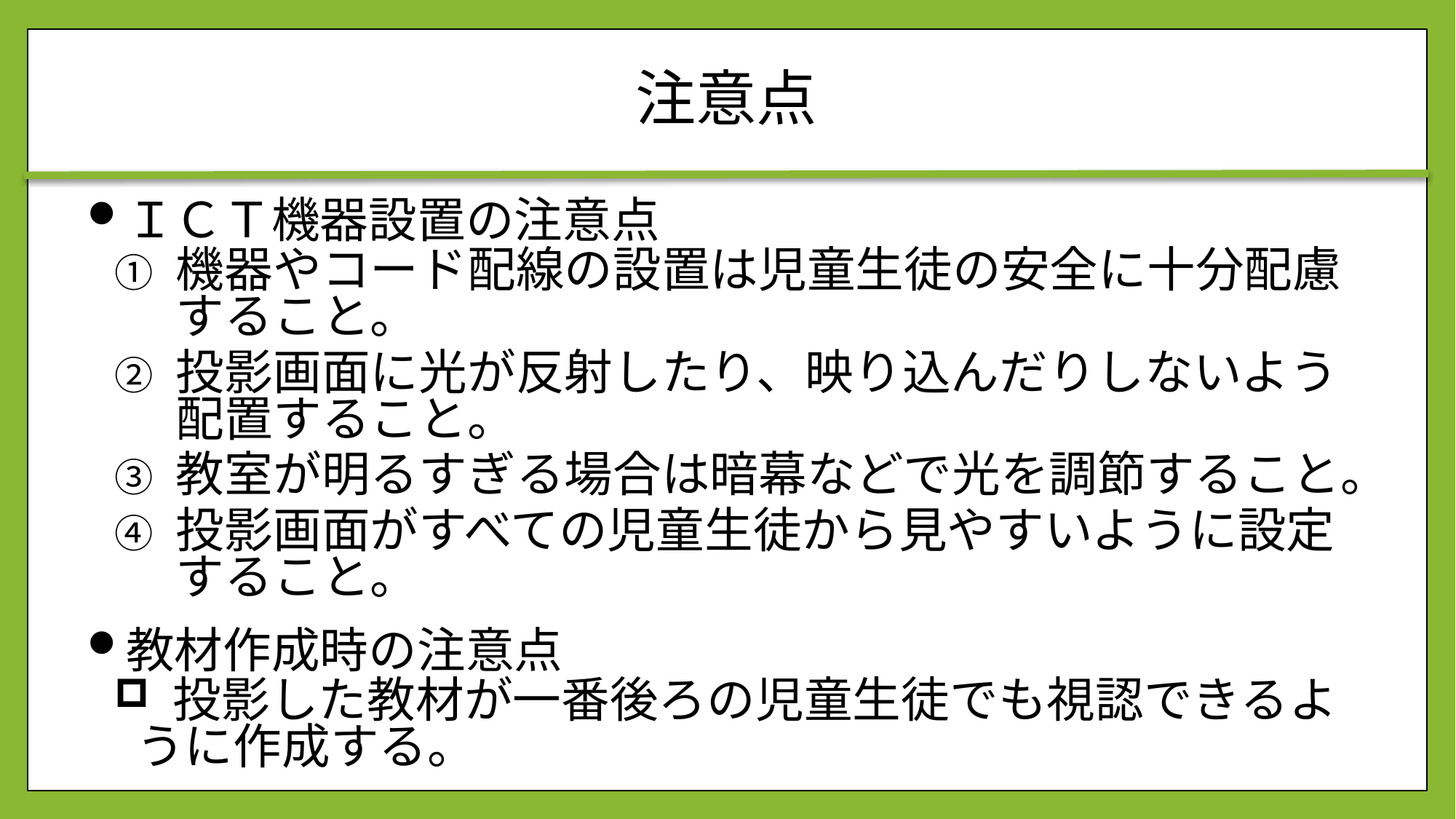

# 注意点
ＩＣＴ機器設置の注意点
機器やコード配線の設置は児童生徒の安全に十分配慮すること。
投影画面に光が反射したり、映り込んだりしないよう配置すること。
教室が明るすぎる場合は暗幕などで光を調節すること。
投影画面がすべての児童生徒から見やすいように設定すること。
教材作成時の注意点
 投影した教材が一番後ろの児童生徒でも視認できるように作成する。